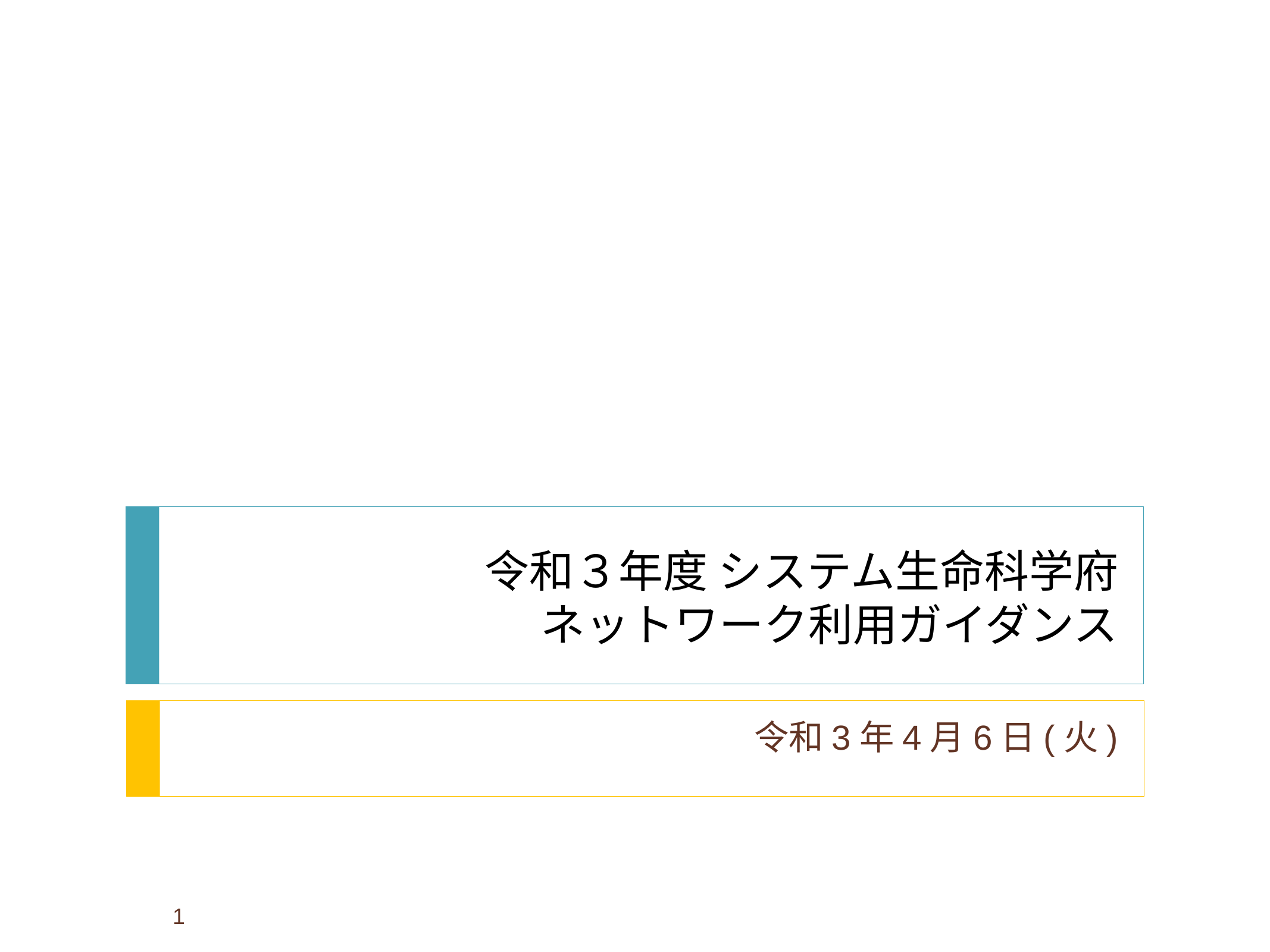

# 令和３年度 システム生命科学府
ネットワーク利用ガイダンス
令和3年4月6日(火)
1